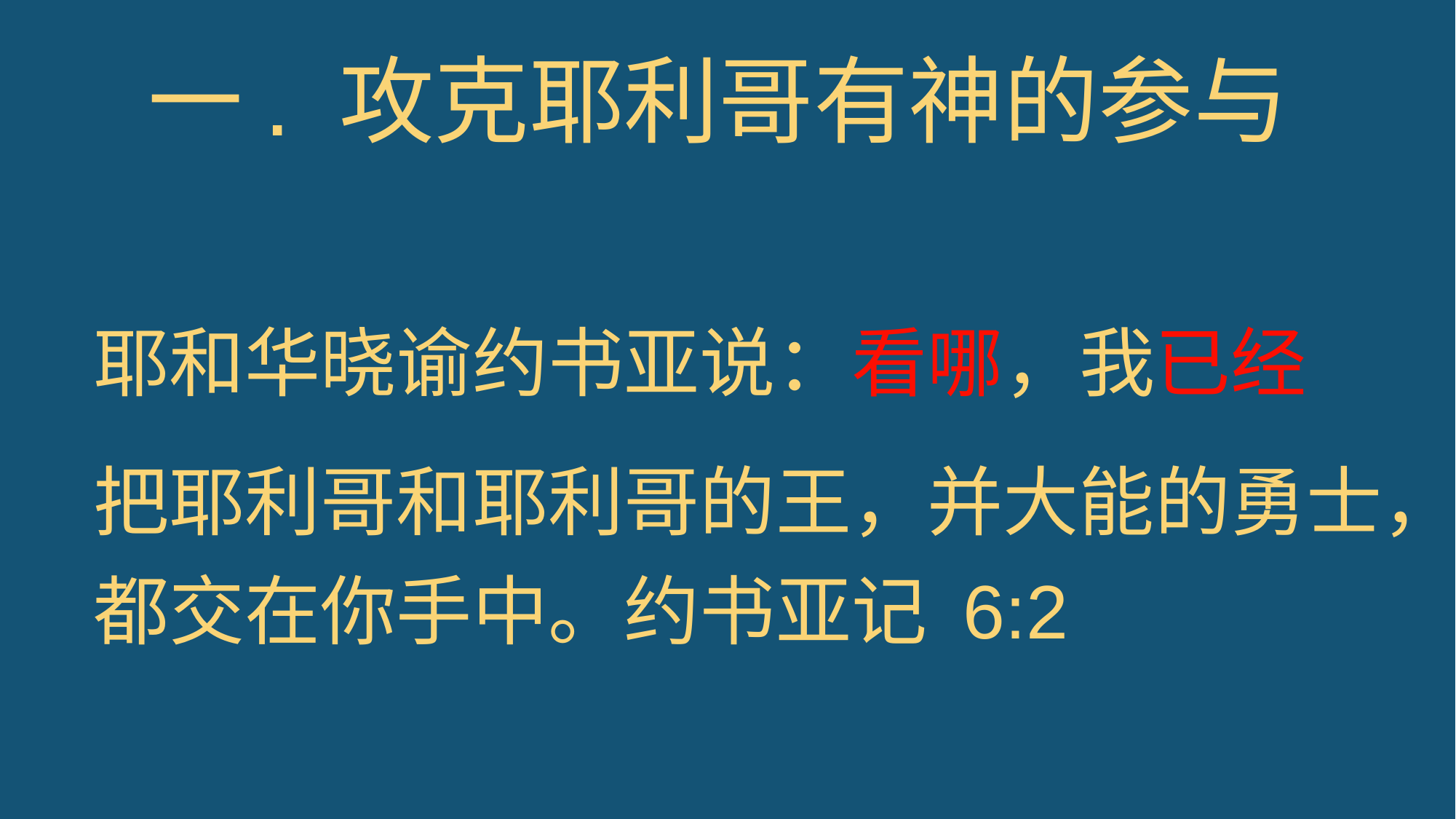

# 一. 攻克耶利哥有神的参与
耶和华晓谕约书亚说：看哪，我已经
把耶利哥和耶利哥的王，并大能的勇士，都交在你手中。约书亚记 6:2